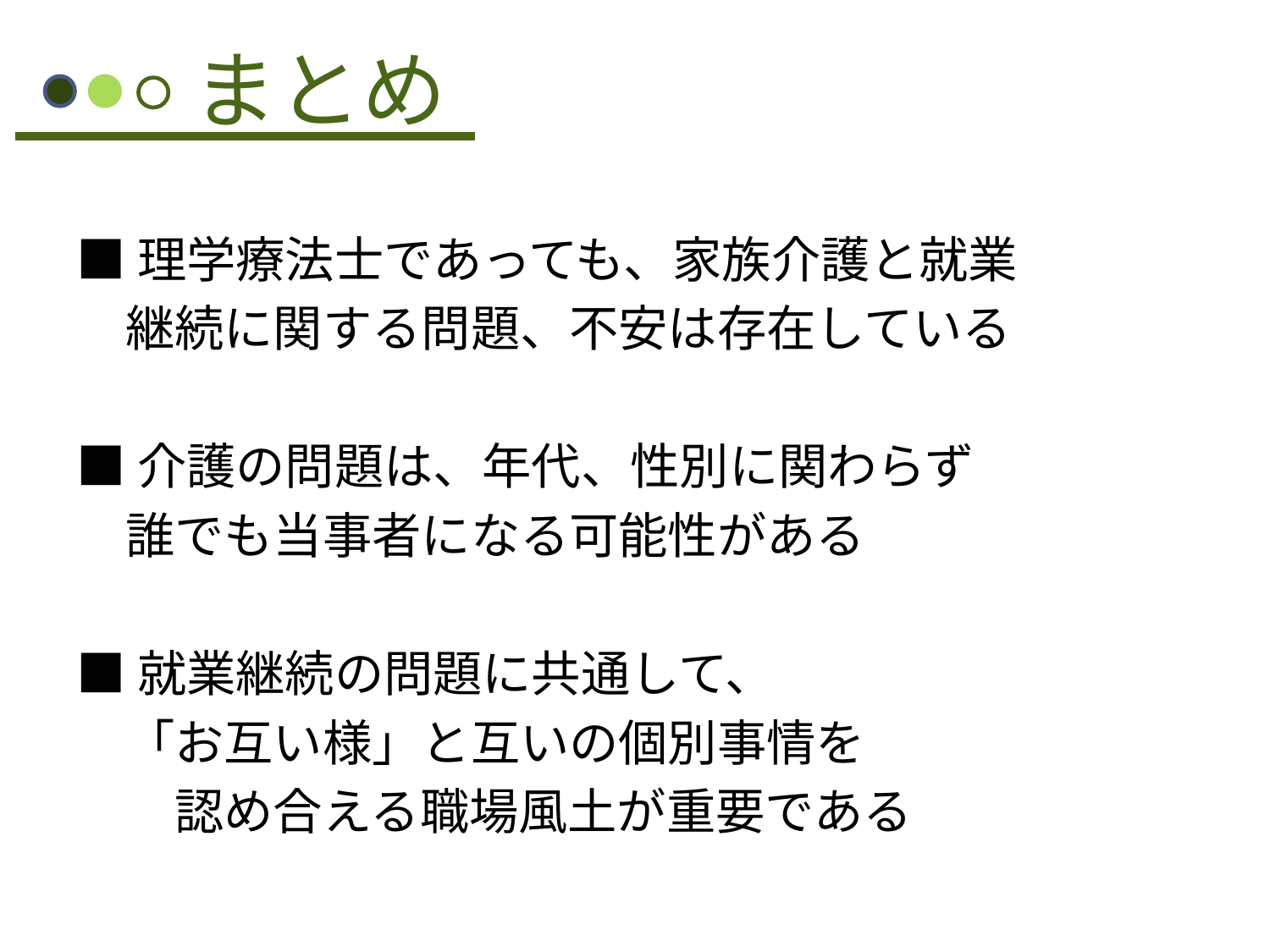

# まとめ

■理学療法士であっても、家族介護と就業
　継続に関する問題、不安は存在している

■介護の問題は、年代、性別に関わらず
　誰でも当事者になる可能性がある

■就業継続の問題に共通して、
　「お互い様」と互いの個別事情を
　　認め合える職場風土が重要である